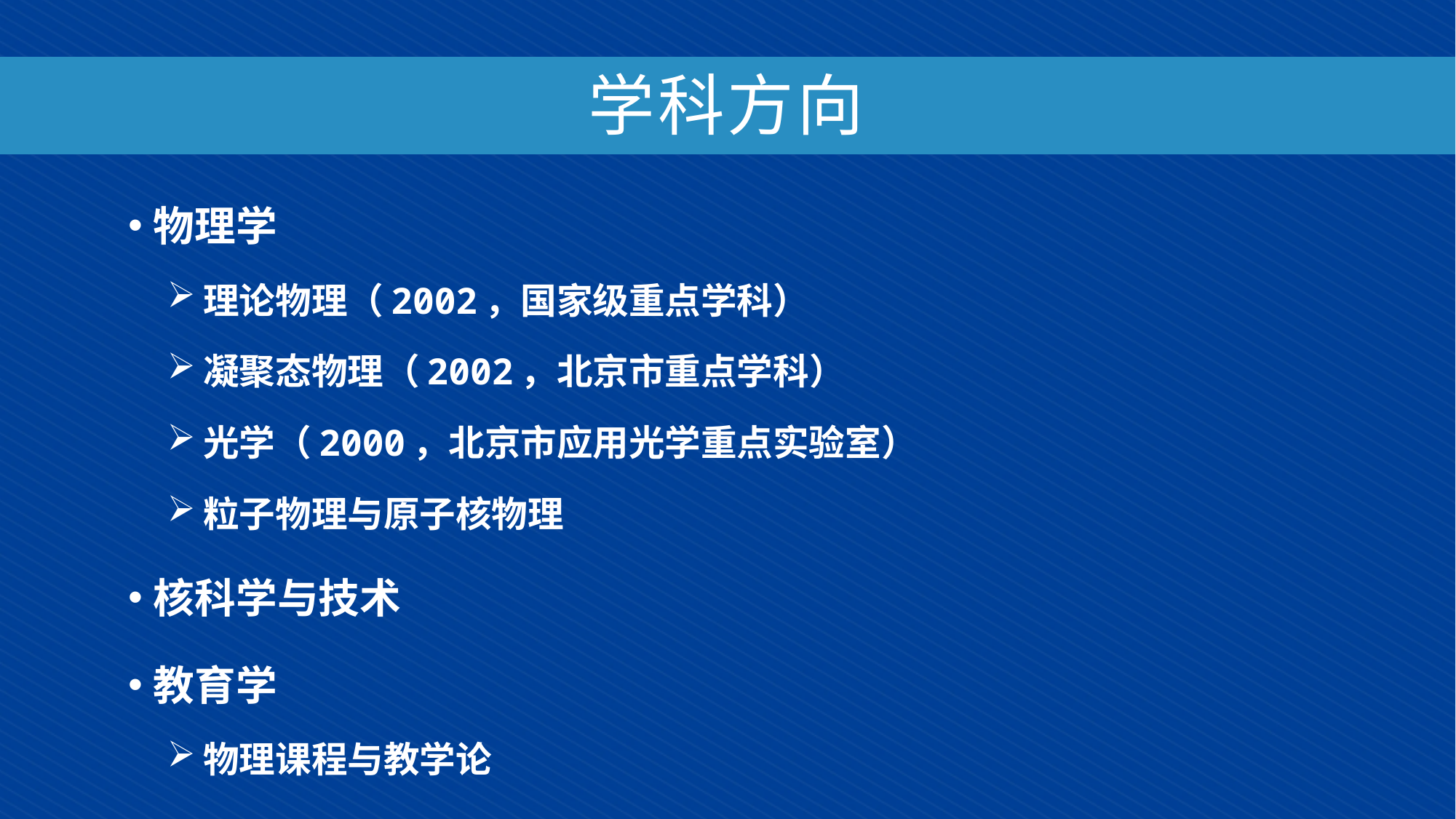

# 学科方向
物理学
理论物理（2002，国家级重点学科）
凝聚态物理（2002，北京市重点学科）
光学（2000，北京市应用光学重点实验室）
粒子物理与原子核物理
核科学与技术
教育学
物理课程与教学论